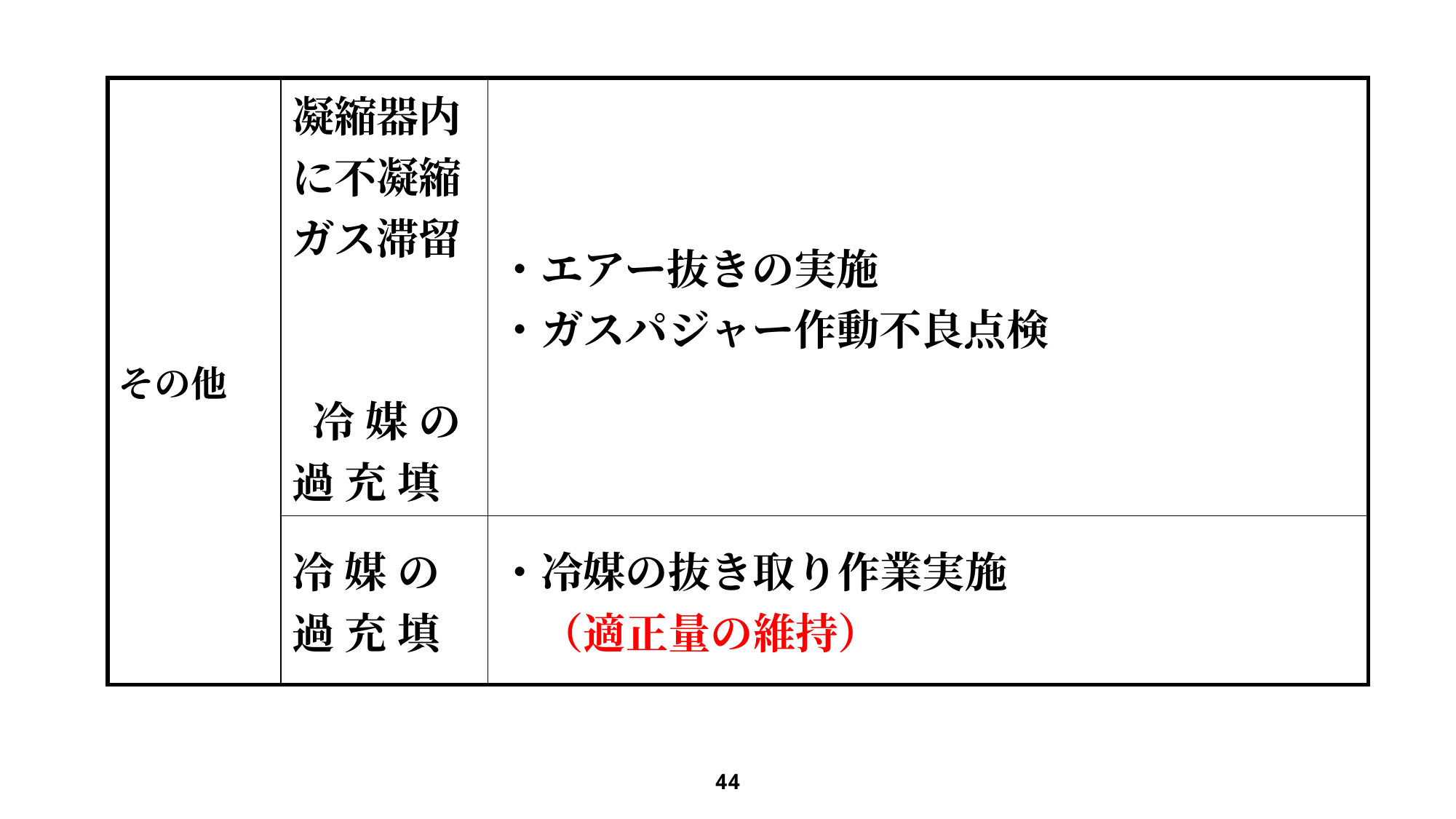

| その他 | 凝縮器内 に不凝縮 ガス滞留 冷 媒 の 過 充 填 | 凝縮器内 に不凝縮 ガス滞留 冷 媒 の 過 充 填 | ・エアー抜きの実施 ・ガスパジャー作動不良点検 |
| --- | --- | --- | --- |
|  | 冷 媒 の 過 充 填 | 冷 媒 の 過 充 填 | ・冷媒の抜き取り作業実施 　（適正量の維持） |
|  |  | 異常高温・過熱運転 |  |
|  |  |  |  |
|  |  |  |  |
44